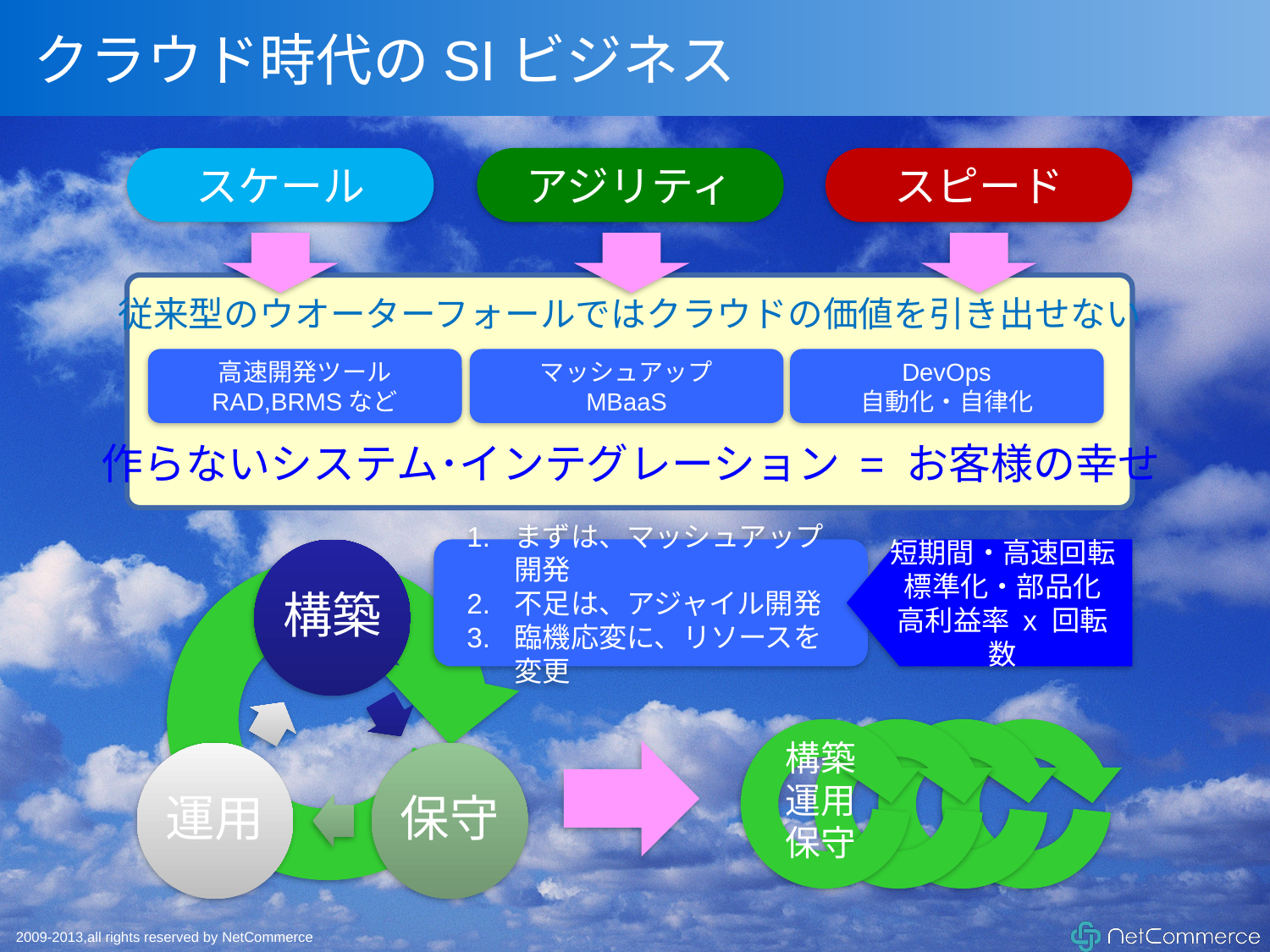

# クラウド時代のSIビジネス
スピード
スケール
アジリティ

従来型のウオーターフォールではクラウドの価値を引き出せない
DevOps
自動化・自律化
マッシュアップ
MBaaS
高速開発ツール
RAD,BRMSなど
作らないシステム･インテグレーション = お客様の幸せ

構築

保守

運用

まずは、マッシュアップ開発
不足は、アジャイル開発
臨機応変に、リソースを変更
短期間・高速回転
標準化・部品化
高利益率 x 回転数

構築
運用
保守